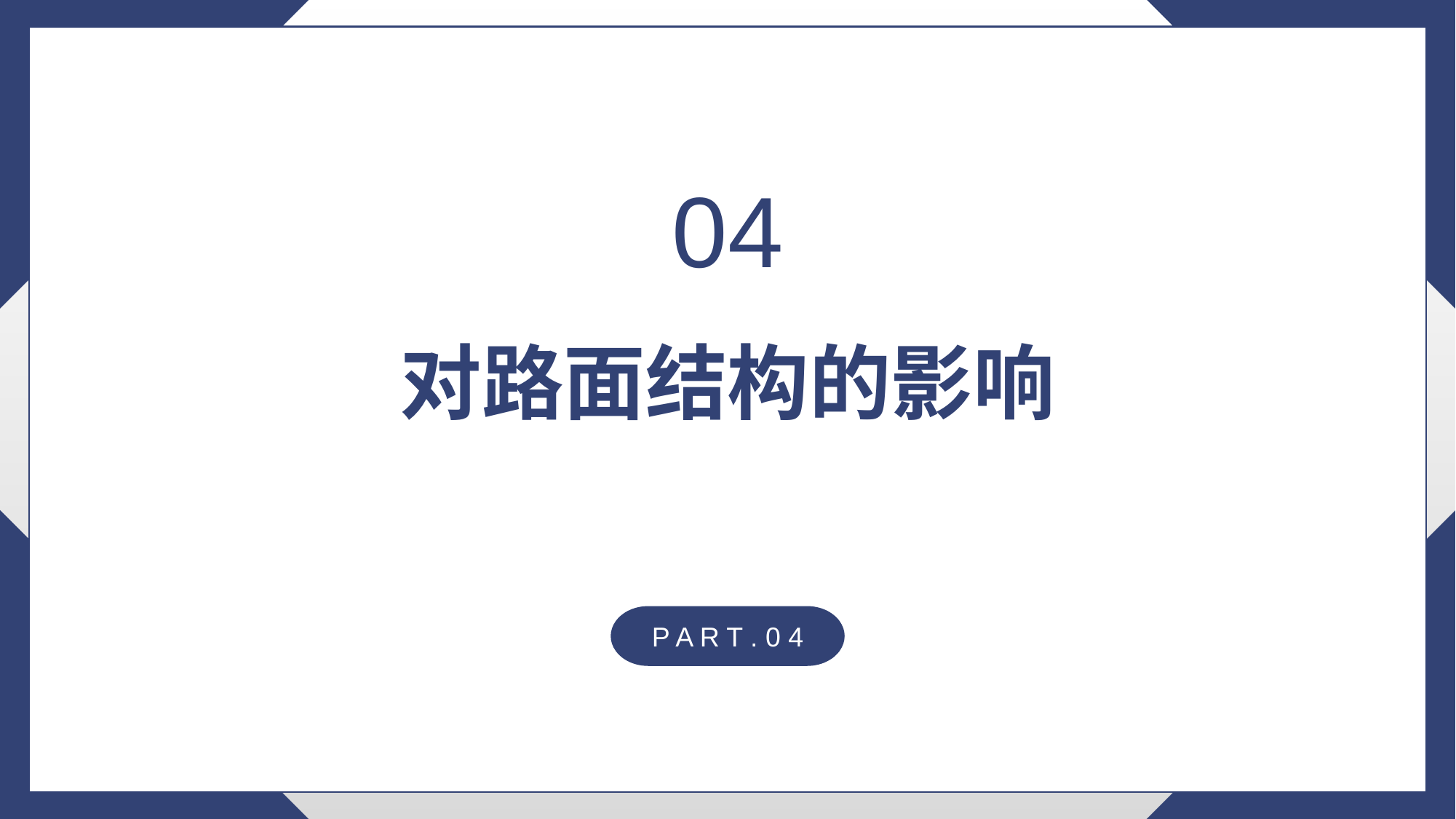

04
对路面结构的影响

P A R T . 0 4